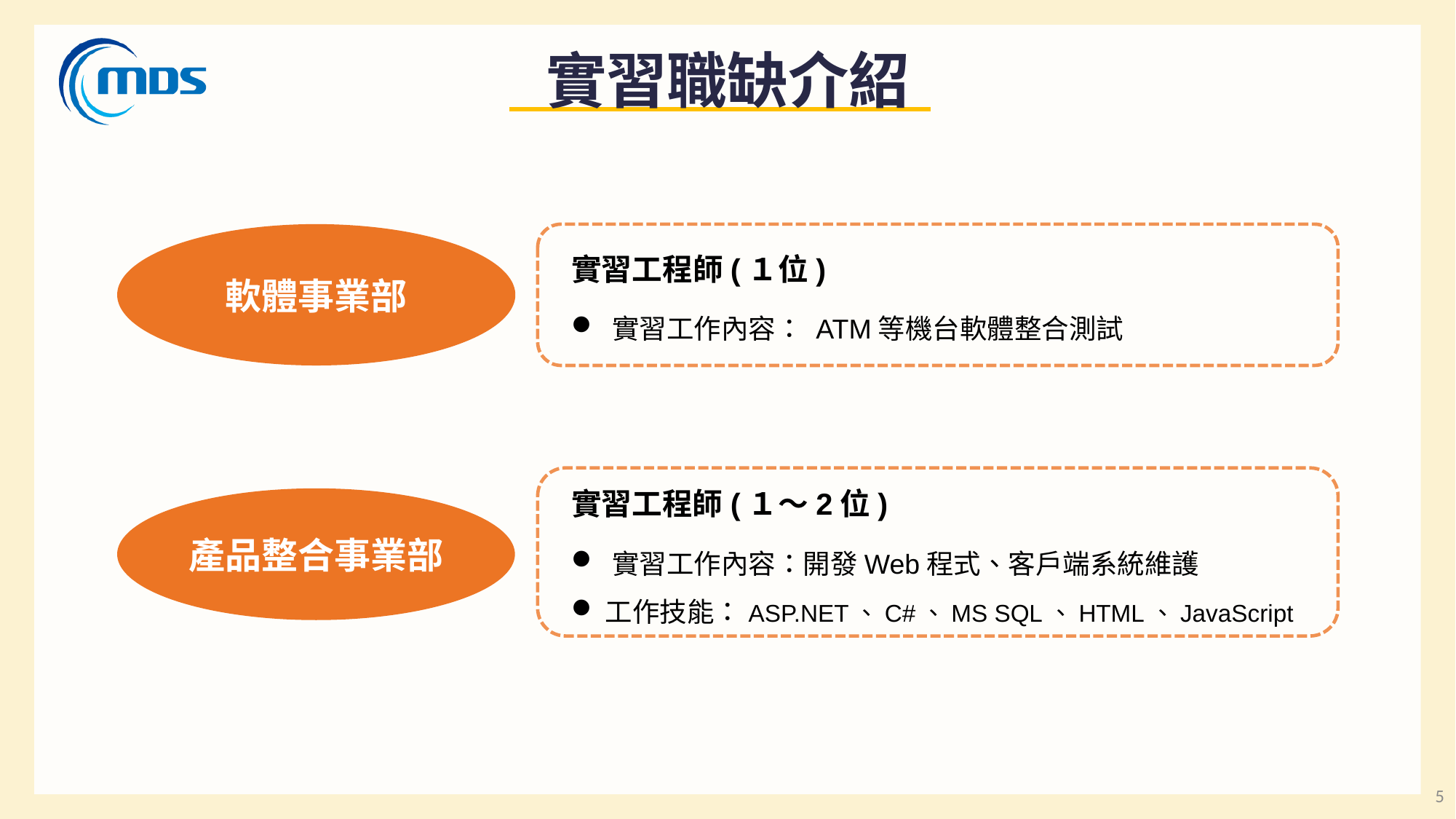

實習職缺介紹
軟體事業部

實習工程師(１位)
實習工作內容： ATM等機台軟體整合測試

實習工程師(１～2位)
實習工作內容：開發Web程式、客戶端系統維護
工作技能：ASP.NET、C#、MS SQL、HTML、JavaScript
產品整合事業部
5